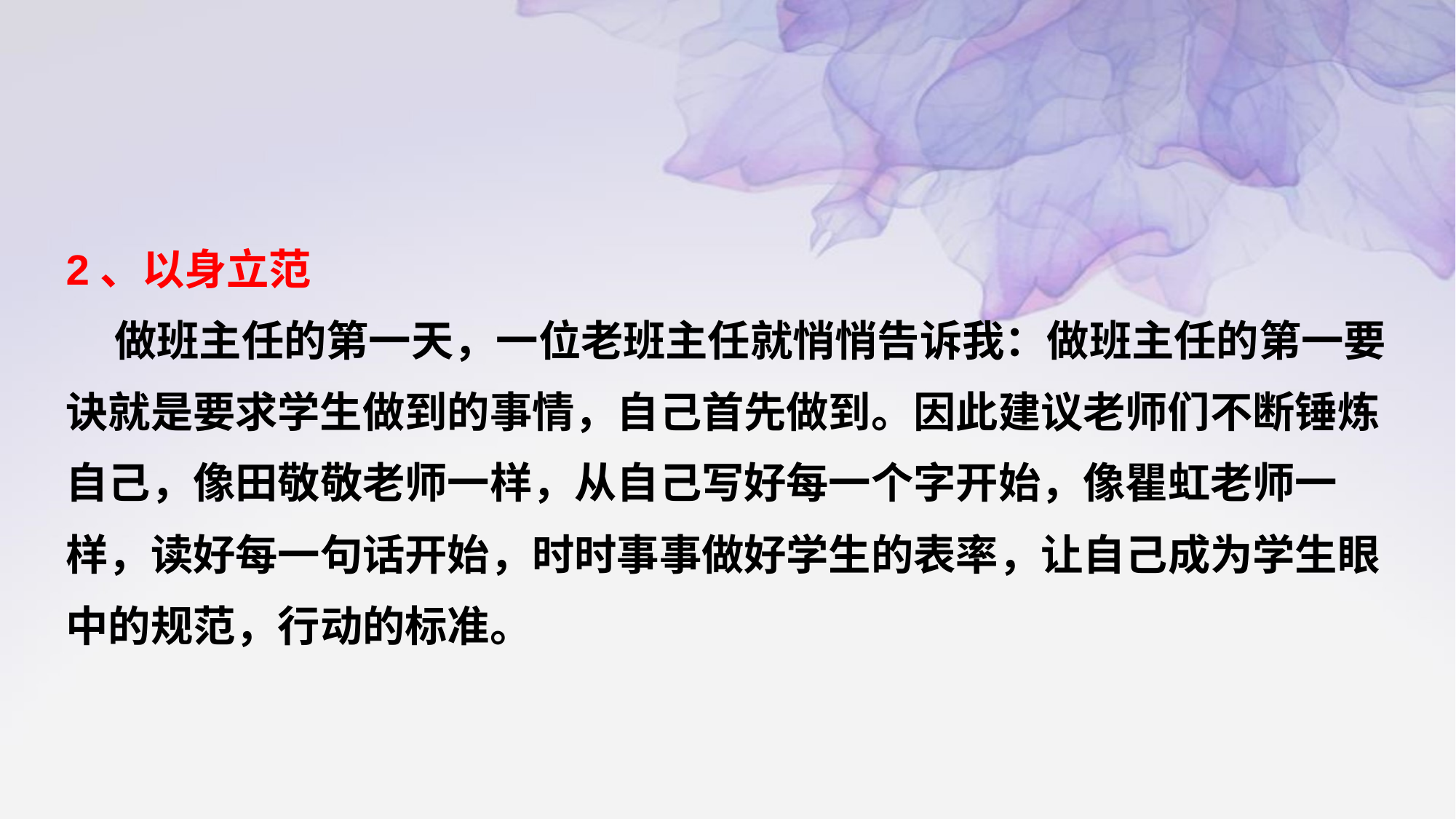

2、以身立范
    做班主任的第一天，一位老班主任就悄悄告诉我：做班主任的第一要诀就是要求学生做到的事情，自己首先做到。因此建议老师们不断锤炼自己，像田敬敬老师一样，从自己写好每一个字开始，像瞿虹老师一样，读好每一句话开始，时时事事做好学生的表率，让自己成为学生眼中的规范，行动的标准。